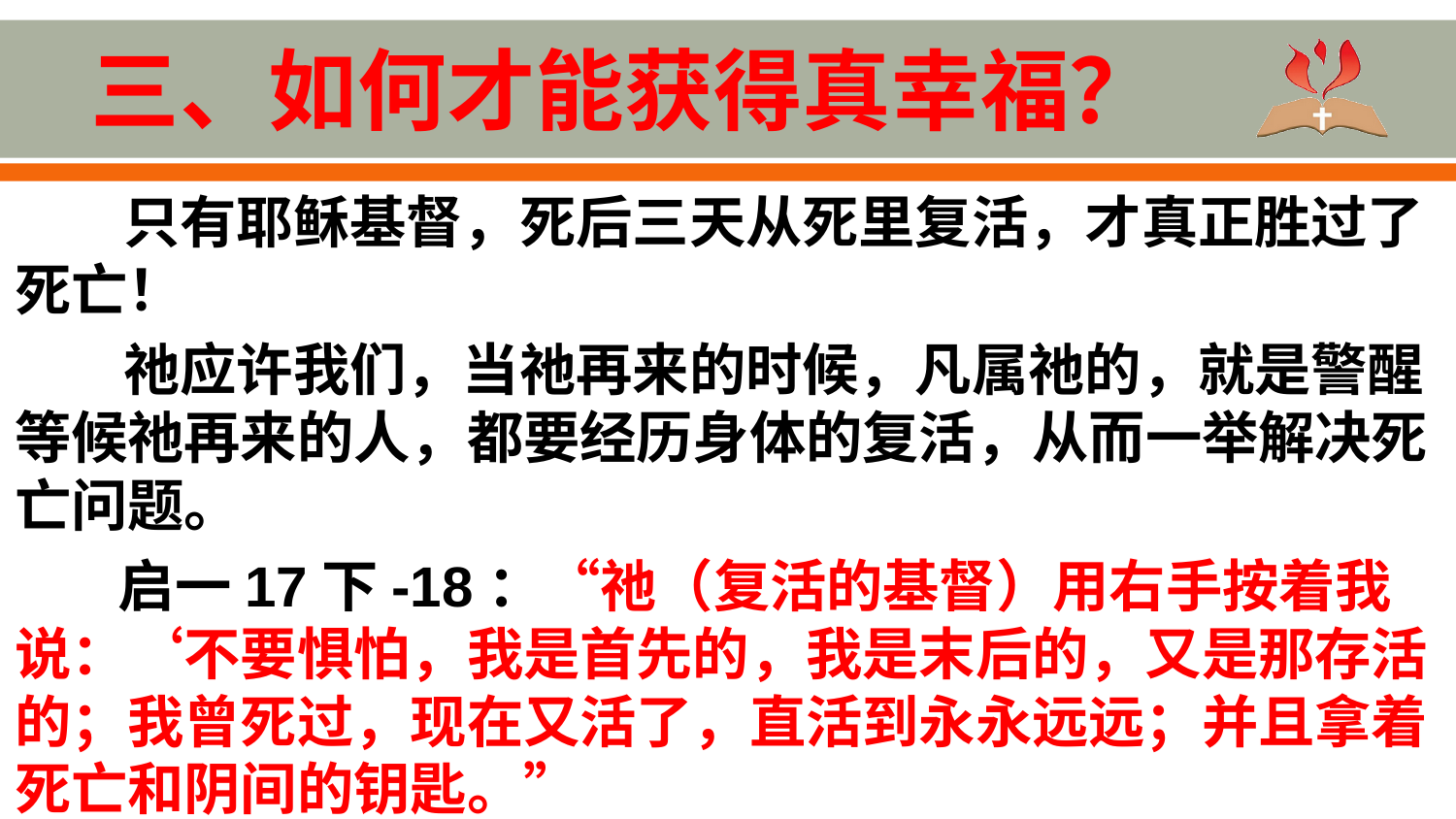

# 三、如何才能获得真幸福？
只有耶稣基督，死后三天从死里复活，才真正胜过了死亡！
祂应许我们，当祂再来的时候，凡属祂的，就是警醒等候祂再来的人，都要经历身体的复活，从而一举解决死亡问题。
       启一17下-18：“祂（复活的基督）用右手按着我说：‘不要惧怕，我是首先的，我是末后的，又是那存活的；我曾死过，现在又活了，直活到永永远远；并且拿着死亡和阴间的钥匙。”